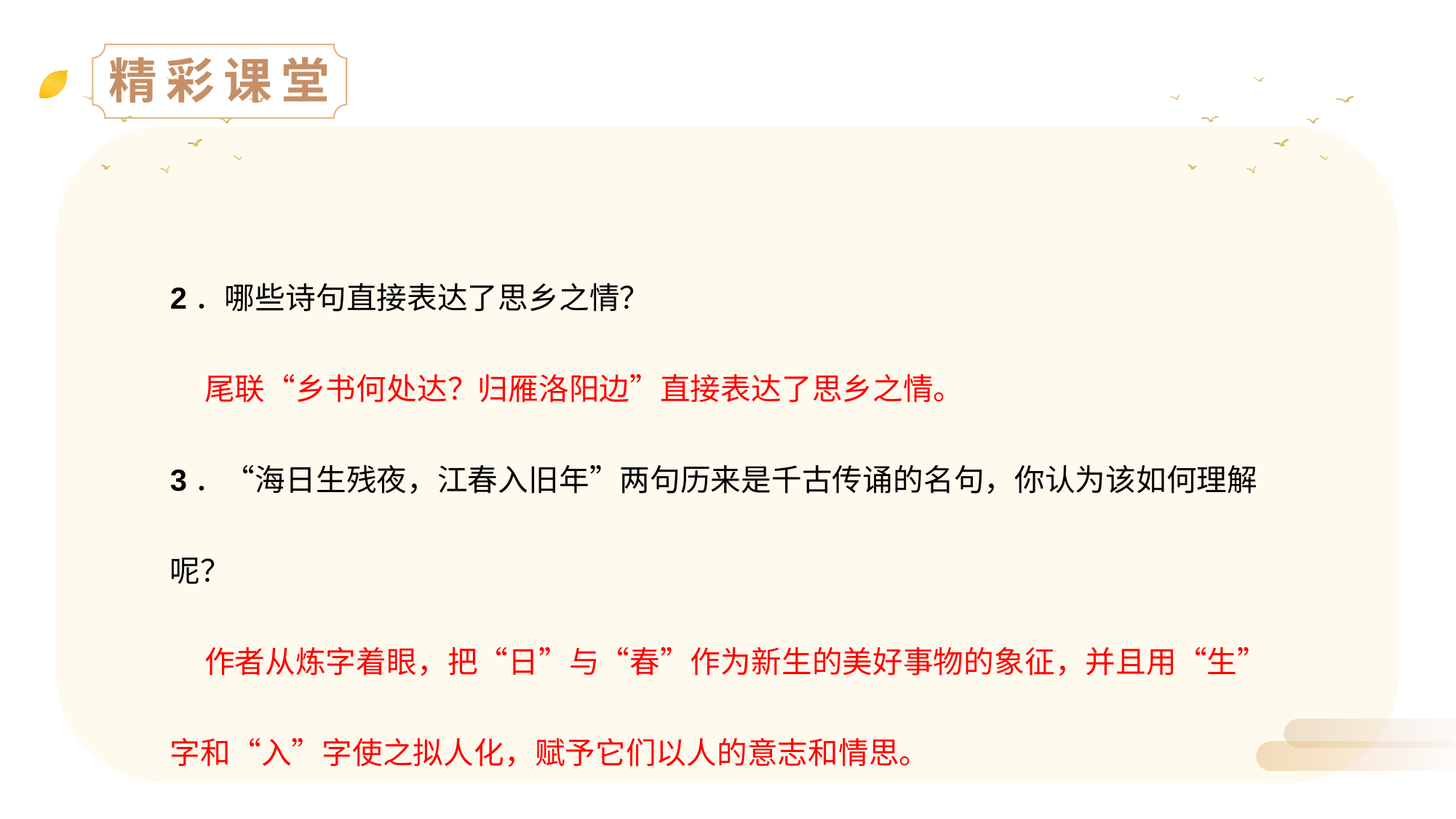

精彩课堂

2．哪些诗句直接表达了思乡之情？
    尾联“乡书何处达？归雁洛阳边”直接表达了思乡之情。
3．“海日生残夜，江春入旧年”两句历来是千古传诵的名句，你认为该如何理解呢？
    作者从炼字着眼，把“日”与“春”作为新生的美好事物的象征，并且用“生”字和“入”字使之拟人化，赋予它们以人的意志和情思。